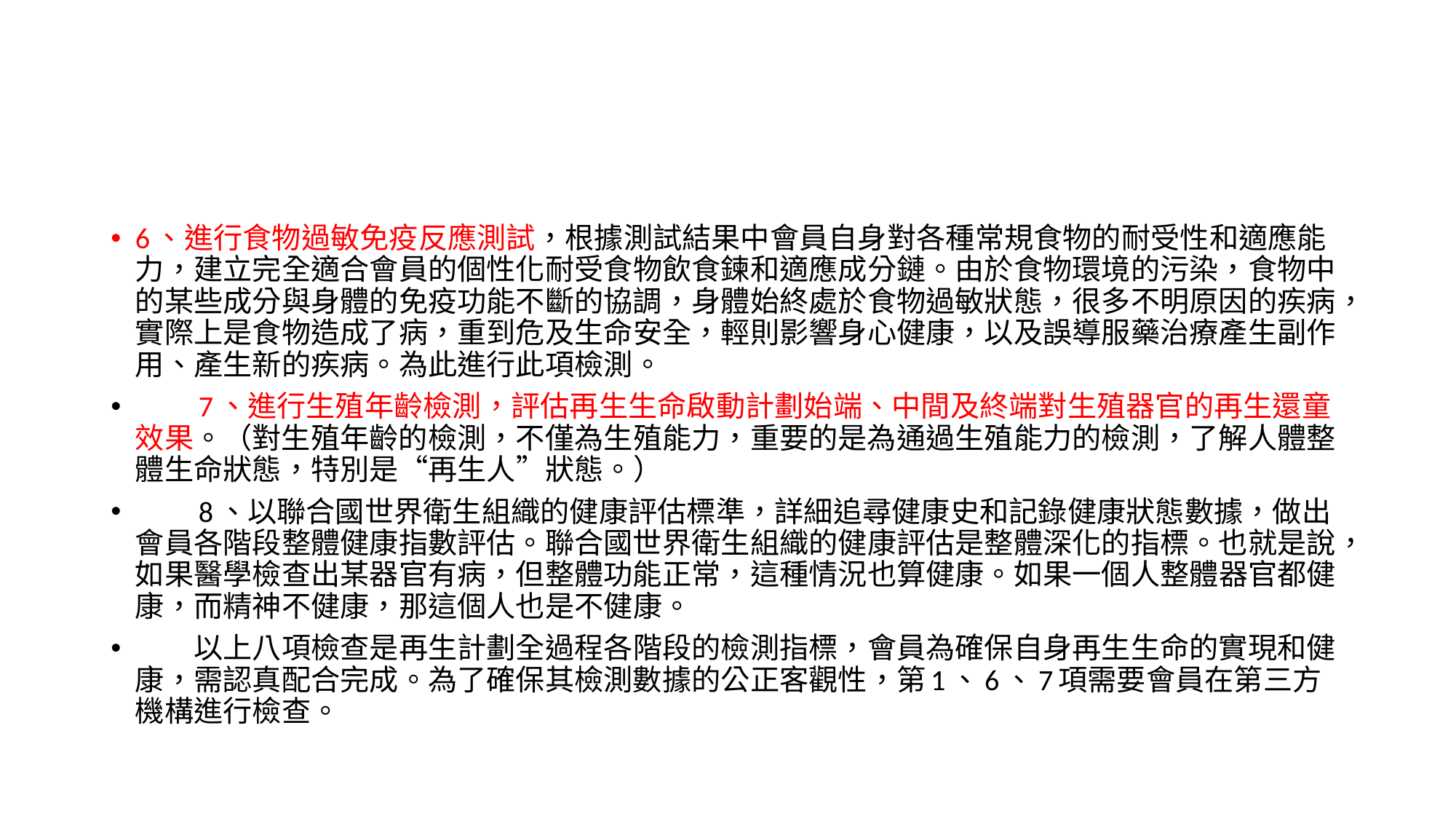

#
6、進行食物過敏免疫反應測試，根據測試結果中會員自身對各種常規食物的耐受性和適應能力，建立完全適合會員的個性化耐受食物飲食鍊和適應成分鏈。由於食物環境的污染，食物中的某些成分與身體的免疫功能不斷的協調，身體始終處於食物過敏狀態，很多不明原因的疾病，實際上是食物造成了病，重到危及生命安全，輕則影響身心健康，以及誤導服藥治療產生副作用、產生新的疾病。為此進行此項檢測。
　　7、進行生殖年齡檢測，評估再生生命啟動計劃始端、中間及終端對生殖器官的再生還童效果。（對生殖年齡的檢測，不僅為生殖能力，重要的是為通過生殖能力的檢測，了解人體整體生命狀態，特別是“再生人”狀態。）
　　8、以聯合國世界衛生組織的健康評估標準，詳細追尋健康史和記錄健康狀態數據，做出會員各階段整體健康指數評估。聯合國世界衛生組織的健康評估是整體深化的指標。也就是說，如果醫學檢查出某器官有病，但整體功能正常，這種情況也算健康。如果一個人整體器官都健康，而精神不健康，那這個人也是不健康。
　　以上八項檢查是再生計劃全過程各階段的檢測指標，會員為確保自身再生生命的實現和健康，需認真配合完成。為了確保其檢測數據的公正客觀性，第1、6、7項需要會員在第三方機構進行檢查。